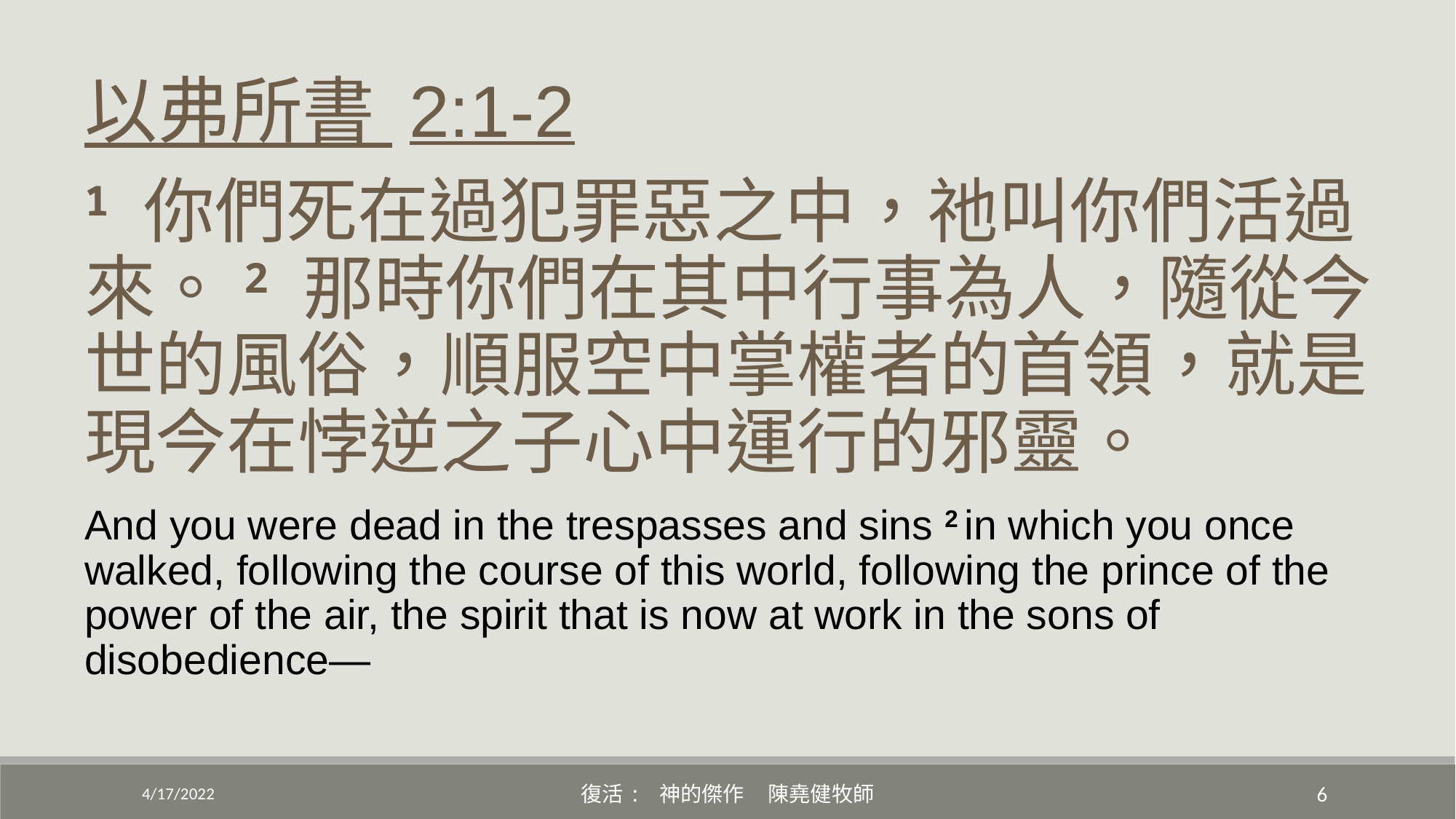

以弗所書 2:1-2
1 你們死在過犯罪惡之中，祂叫你們活過來。2 那時你們在其中行事為人，隨從今世的風俗，順服空中掌權者的首領，就是現今在悖逆之子心中運行的邪靈。
And you were dead in the trespasses and sins 2 in which you once walked, following the course of this world, following the prince of the power of the air, the spirit that is now at work in the sons of disobedience—

4/17/2022
復活: 神的傑作     陳堯健牧師
6